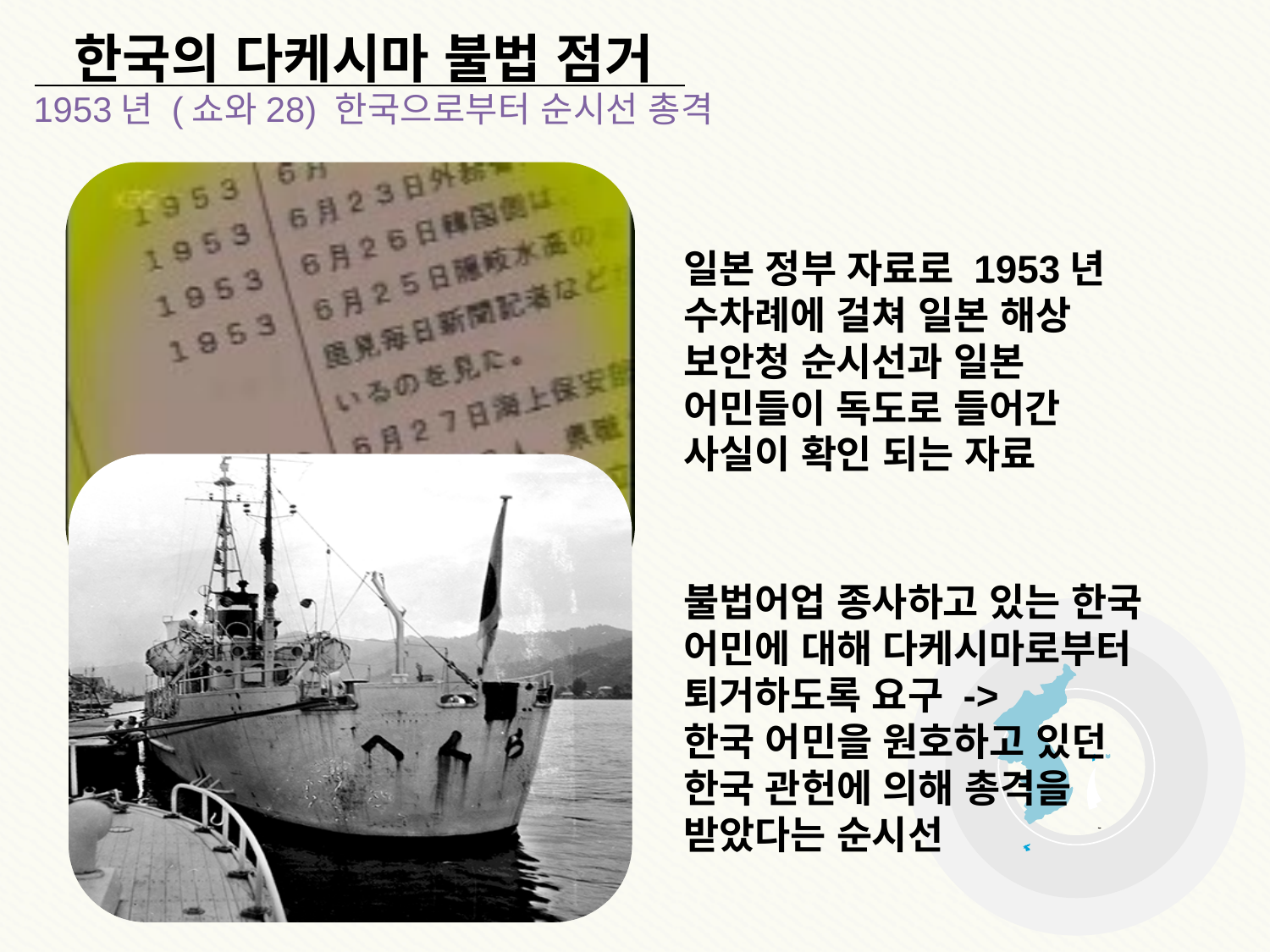

한국의 다케시마 불법 점거
1953년 (쇼와28) 한국으로부터 순시선 총격

일본 정부 자료로 1953년 수차례에 걸쳐 일본 해상 보안청 순시선과 일본 어민들이 독도로 들어간 사실이 확인 되는 자료

불법어업 종사하고 있는 한국 어민에 대해 다케시마로부터 퇴거하도록 요구 ->
한국 어민을 원호하고 있던 한국 관헌에 의해 총격을 받았다는 순시선